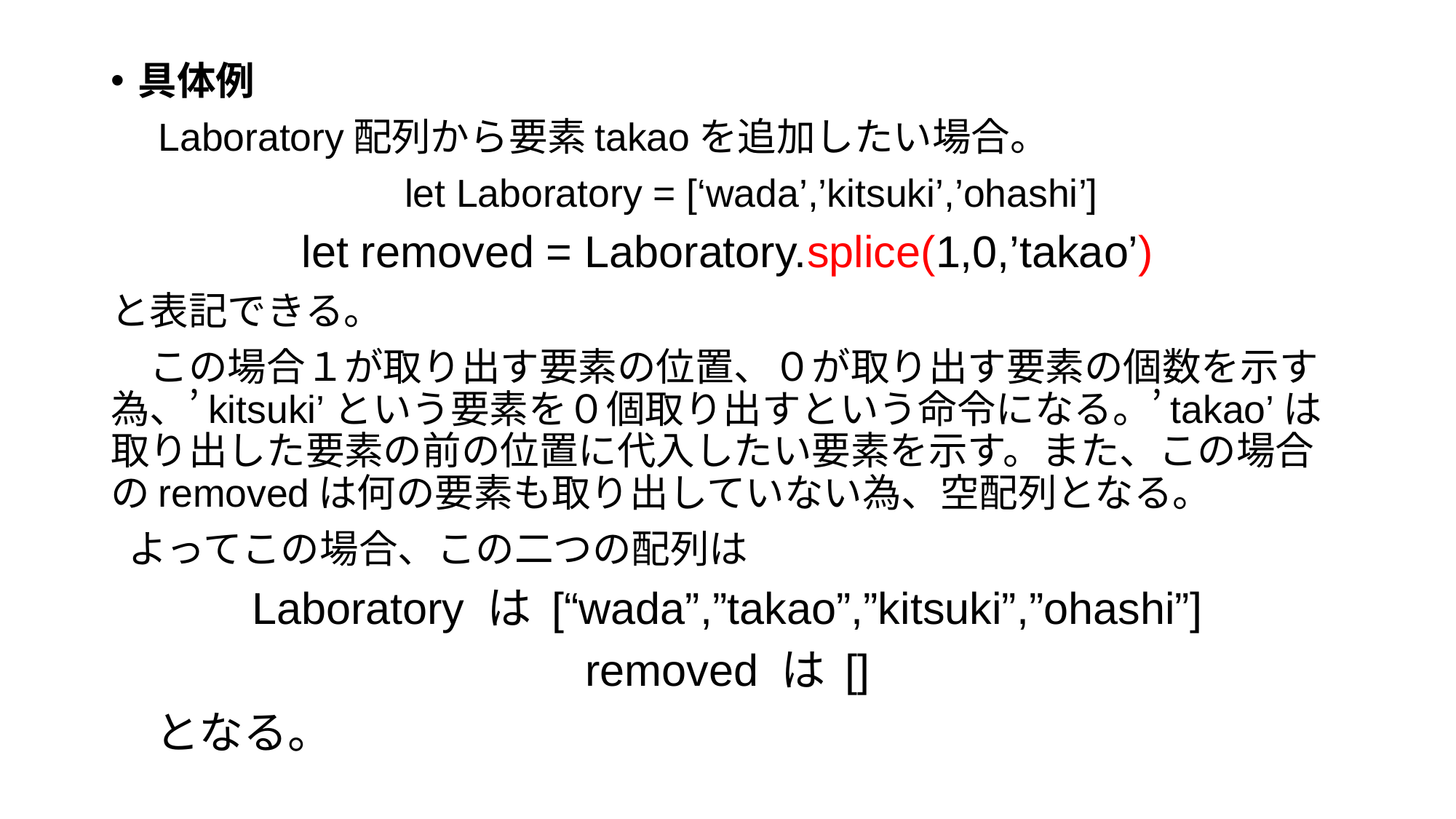

具体例
　Laboratory配列から要素takaoを追加したい場合。
　let Laboratory = [‘wada’,’kitsuki’,’ohashi’]
let removed = Laboratory.splice(1,0,’takao’)
と表記できる。
　この場合１が取り出す要素の位置、０が取り出す要素の個数を示す為、’kitsuki’という要素を０個取り出すという命令になる。’takao’は取り出した要素の前の位置に代入したい要素を示す。また、この場合のremovedは何の要素も取り出していない為、空配列となる。
 よってこの場合、この二つの配列は
Laboratory は [“wada”,”takao”,”kitsuki”,”ohashi”]
removed は []
　となる。